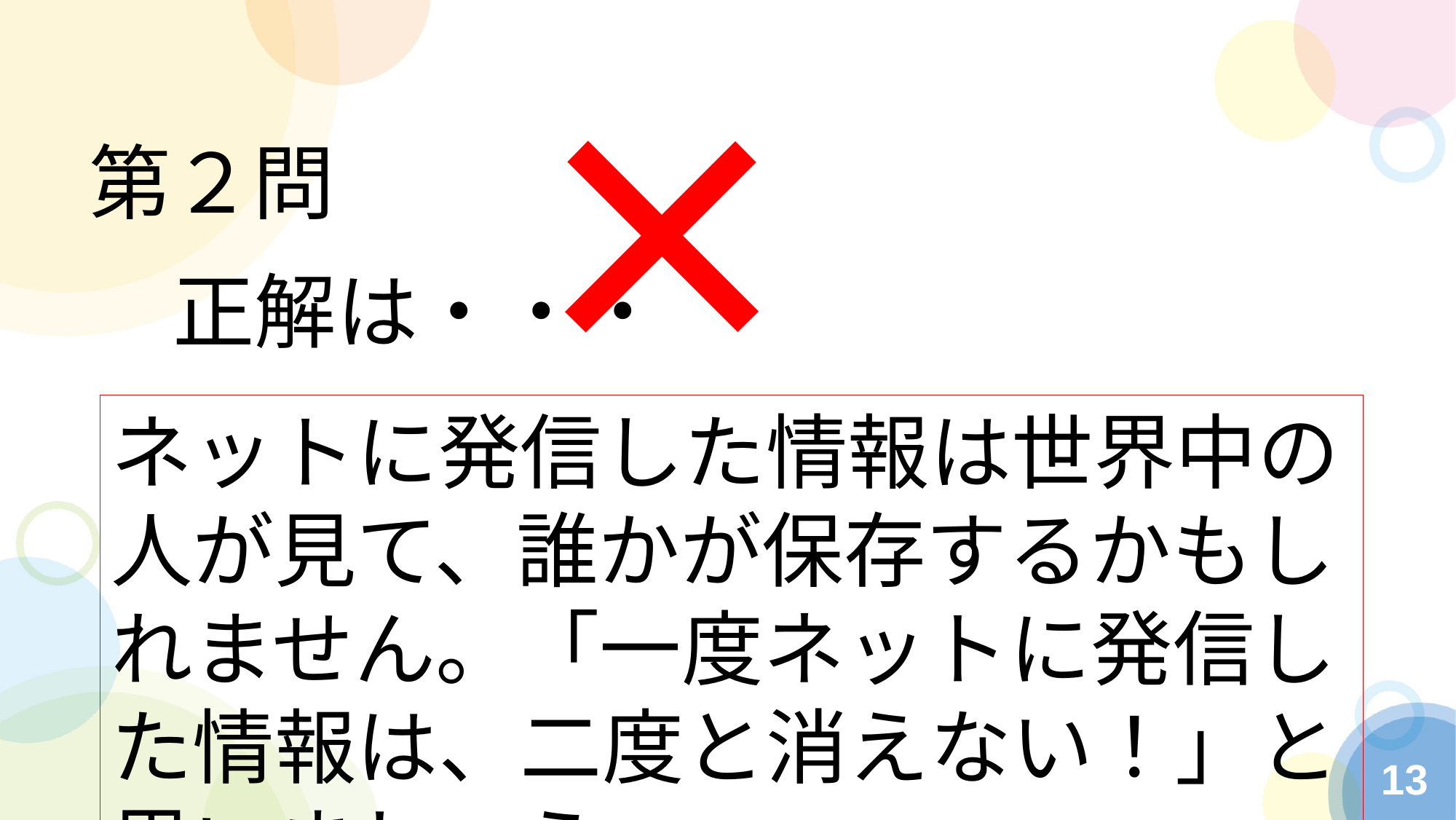

×
第２問
正解は・・・
ネットに発信した情報は世界中の人が見て、誰かが保存するかもしれません。「一度ネットに発信した情報は、二度と消えない！」と思いましょう。
13